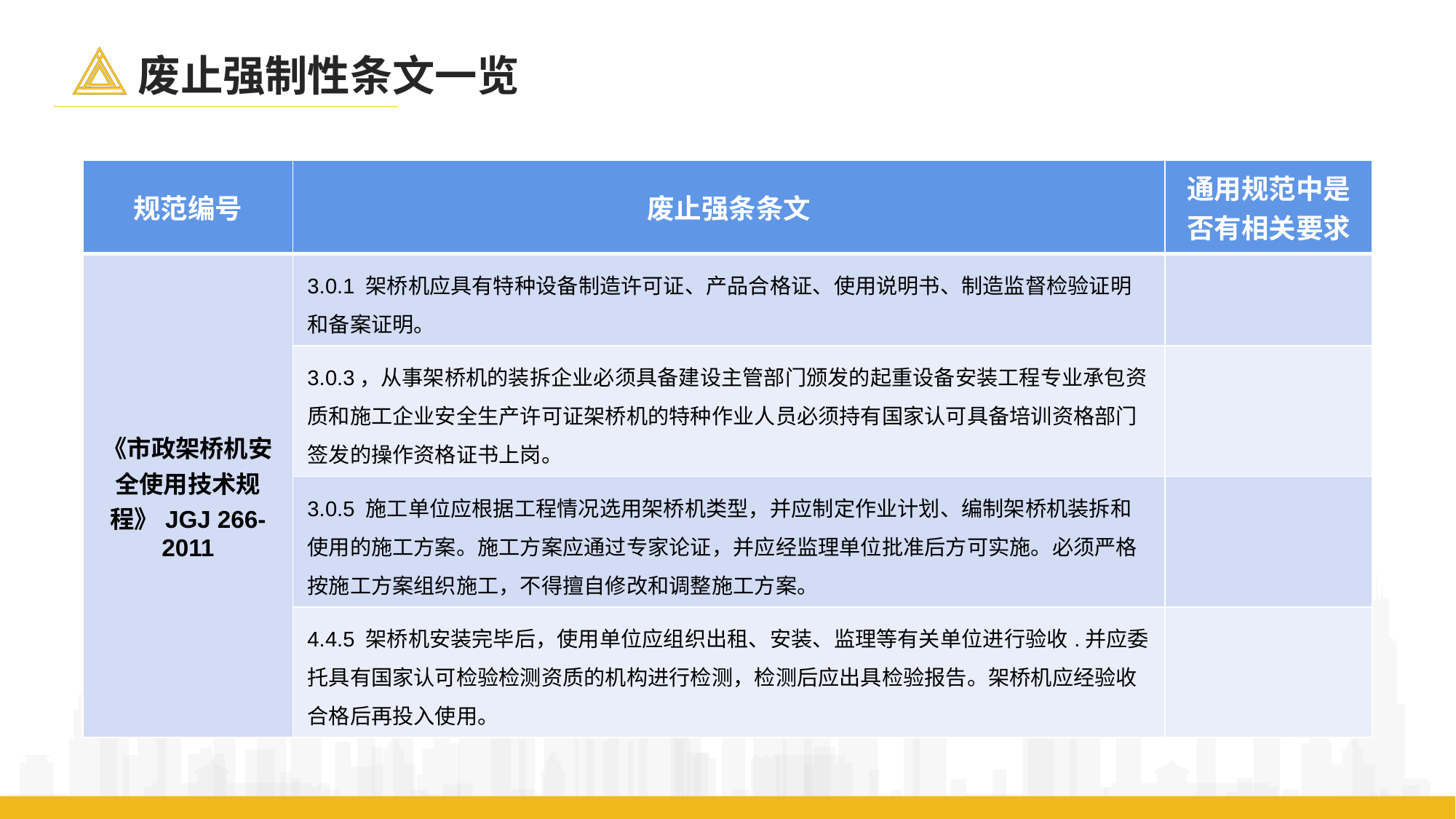

废止强制性条文一览

| 规范编号 | 废止强条条文 | 通用规范中是否有相关要求 |
| --- | --- | --- |
| 《市政架桥机安全使用技术规程》JGJ 266-2011 | 3.0.1 架桥机应具有特种设备制造许可证、产品合格证、使用说明书、制造监督检验证明和备案证明。 |  |
|  | 3.0.3，从事架桥机的装拆企业必须具备建设主管部门颁发的起重设备安装工程专业承包资质和施工企业安全生产许可证架桥机的特种作业人员必须持有国家认可具备培训资格部门签发的操作资格证书上岗。 |  |
|  | 3.0.5 施工单位应根据工程情况选用架桥机类型，并应制定作业计划、编制架桥机装拆和使用的施工方案。施工方案应通过专家论证，并应经监理单位批准后方可实施。必须严格按施工方案组织施工，不得擅自修改和调整施工方案。 |  |
|  | 4.4.5 架桥机安装完毕后，使用单位应组织出租、安装、监理等有关单位进行验收.并应委托具有国家认可检验检测资质的机构进行检测，检测后应出具检验报告。架桥机应经验收合格后再投入使用。 |  |